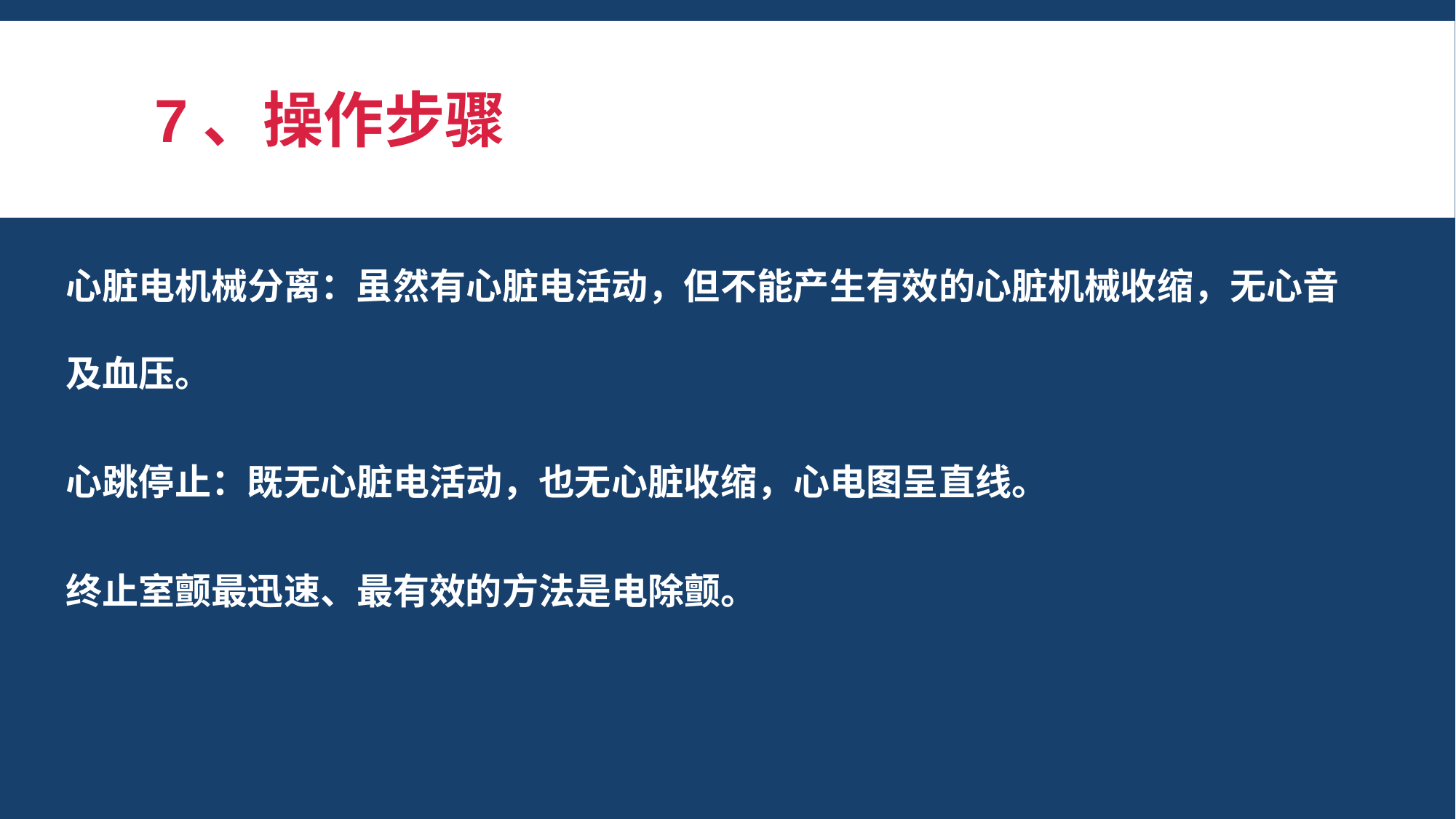

# 7、操作步骤
心脏电机械分离：虽然有心脏电活动，但不能产生有效的心脏机械收缩，无心音及血压。
心跳停止：既无心脏电活动，也无心脏收缩，心电图呈直线。
终止室颤最迅速、最有效的方法是电除颤。